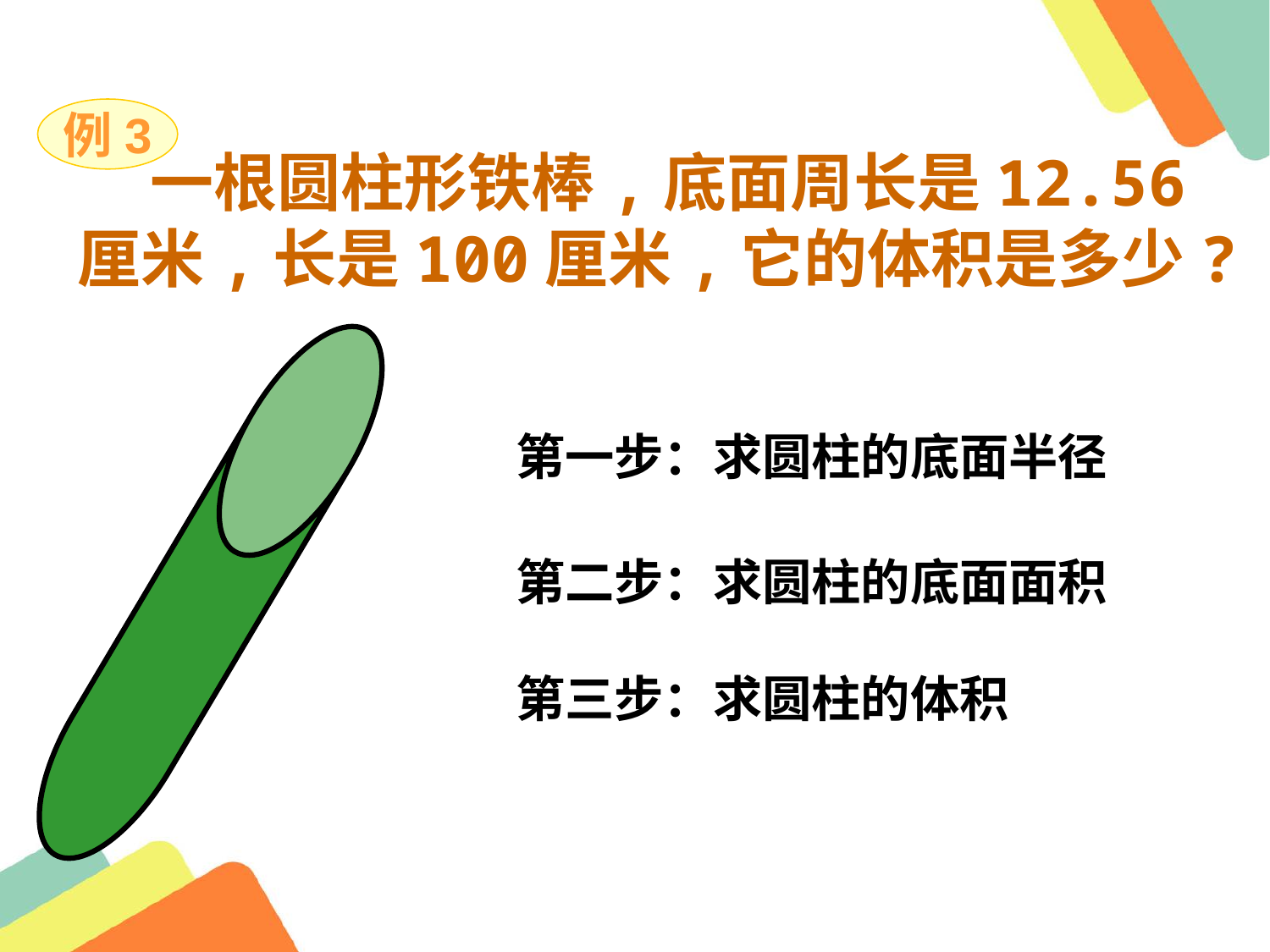

例3
    一根圆柱形铁棒,底面周长是12.56厘米,长是100厘米,它的体积是多少?

第一步：求圆柱的底面半径

第二步：求圆柱的底面面积
第三步：求圆柱的体积